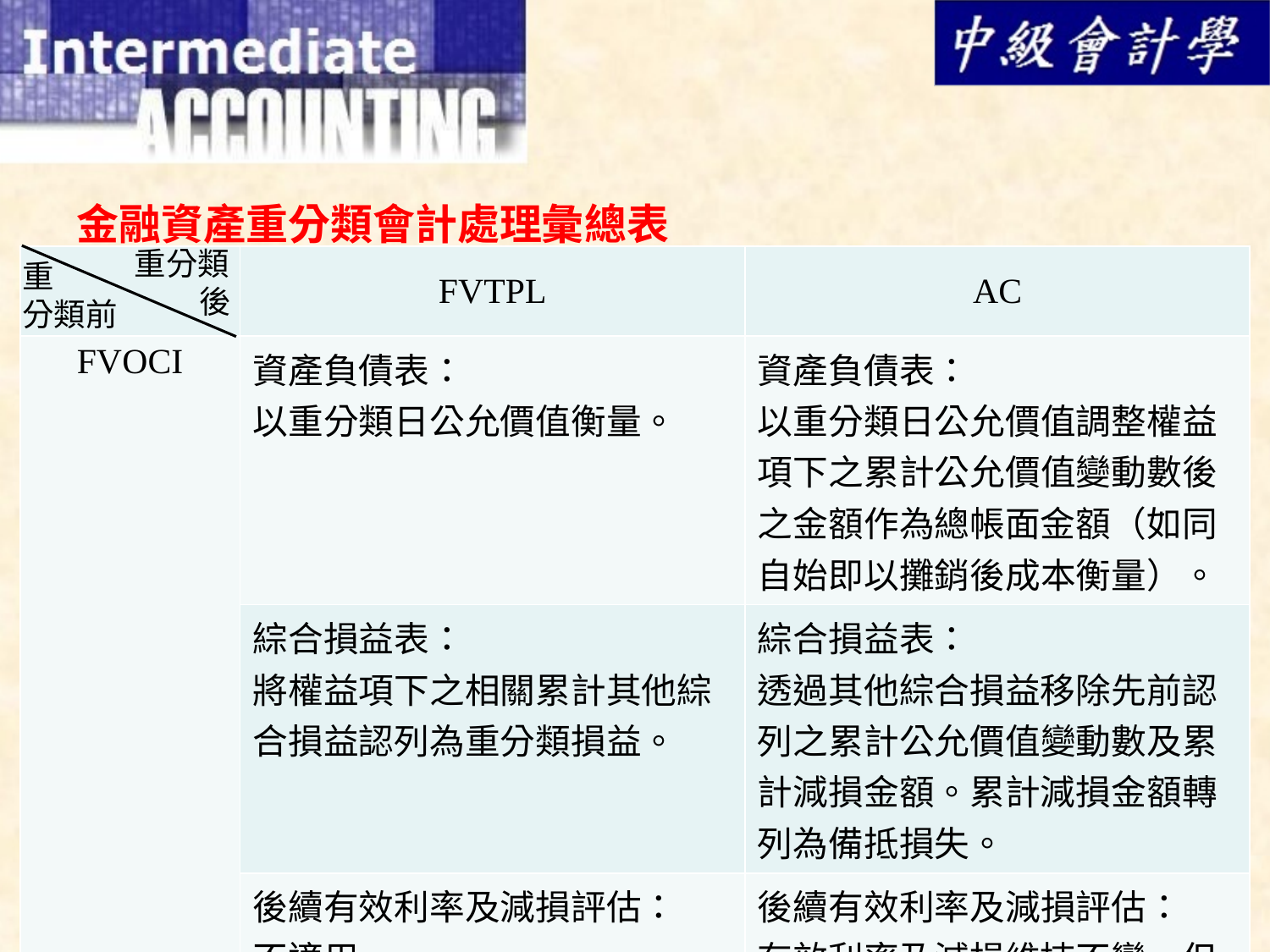

金融資產重分類會計處理彙總表
重分類
        後
|  | FVTPL | AC |
| --- | --- | --- |
| FVOCI | 資產負債表： 以重分類日公允價值衡量。 | 資產負債表： 以重分類日公允價值調整權益項下之累計公允價值變動數後之金額作為總帳面金額（如同自始即以攤銷後成本衡量）。 |
|  | 綜合損益表： 將權益項下之相關累計其他綜合損益認列為重分類損益。 | 綜合損益表： 透過其他綜合損益移除先前認列之累計公允價值變動數及累計減損金額。累計減損金額轉列為備抵損失。 |
|  | 後續有效利率及減損評估： 不適用。 | 後續有效利率及減損評估： 有效利率及減損維持不變，但減損改列為備抵損失。 |
重
分類前